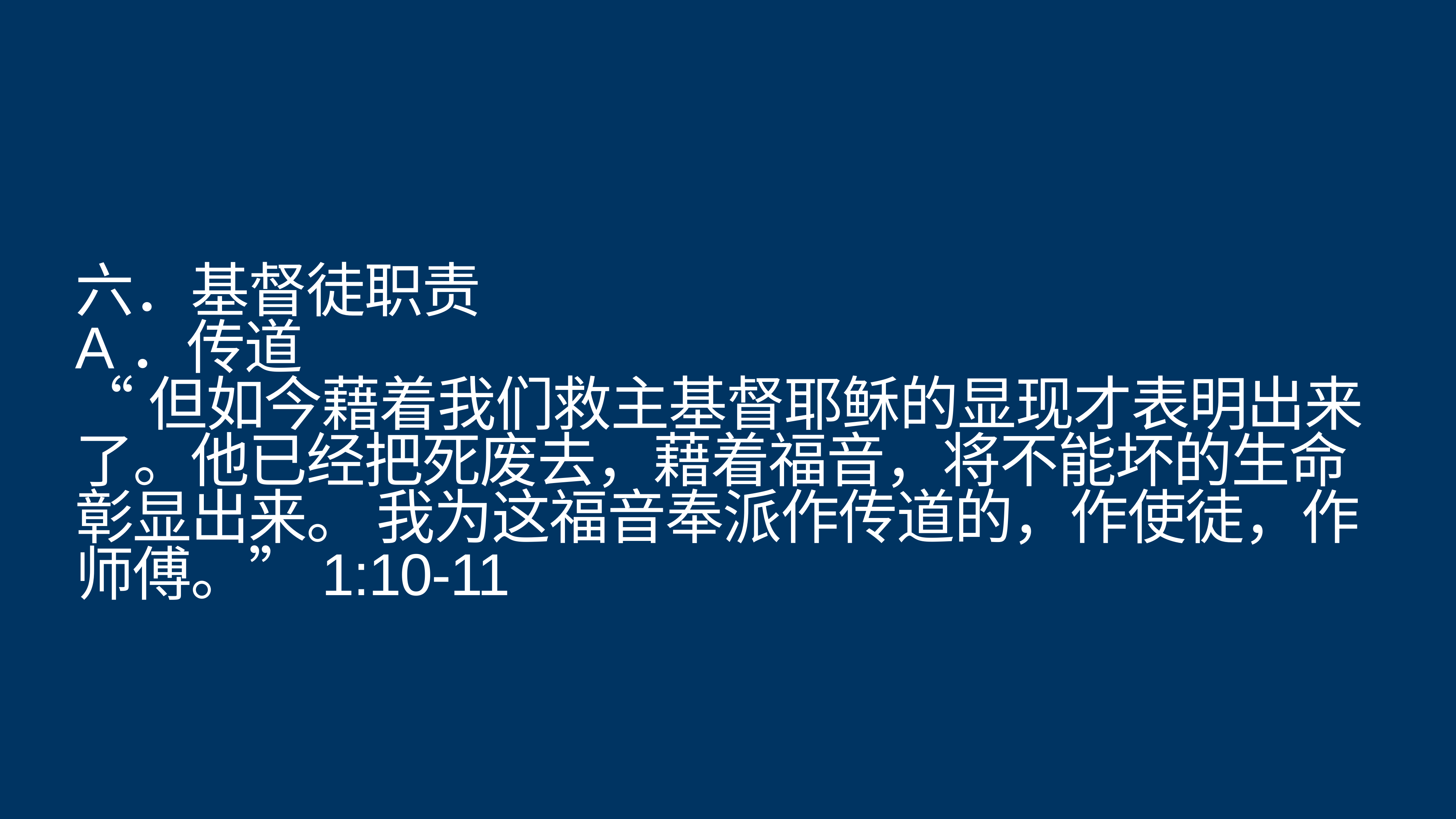

# 六．基督徒职责
A．传道
“但如今藉着我们救主基督耶稣的显现才表明出来了。他已经把死废去，藉着福音，将不能坏的生命彰显出来。 我为这福音奉派作传道的，作使徒，作师傅。”1:10-11